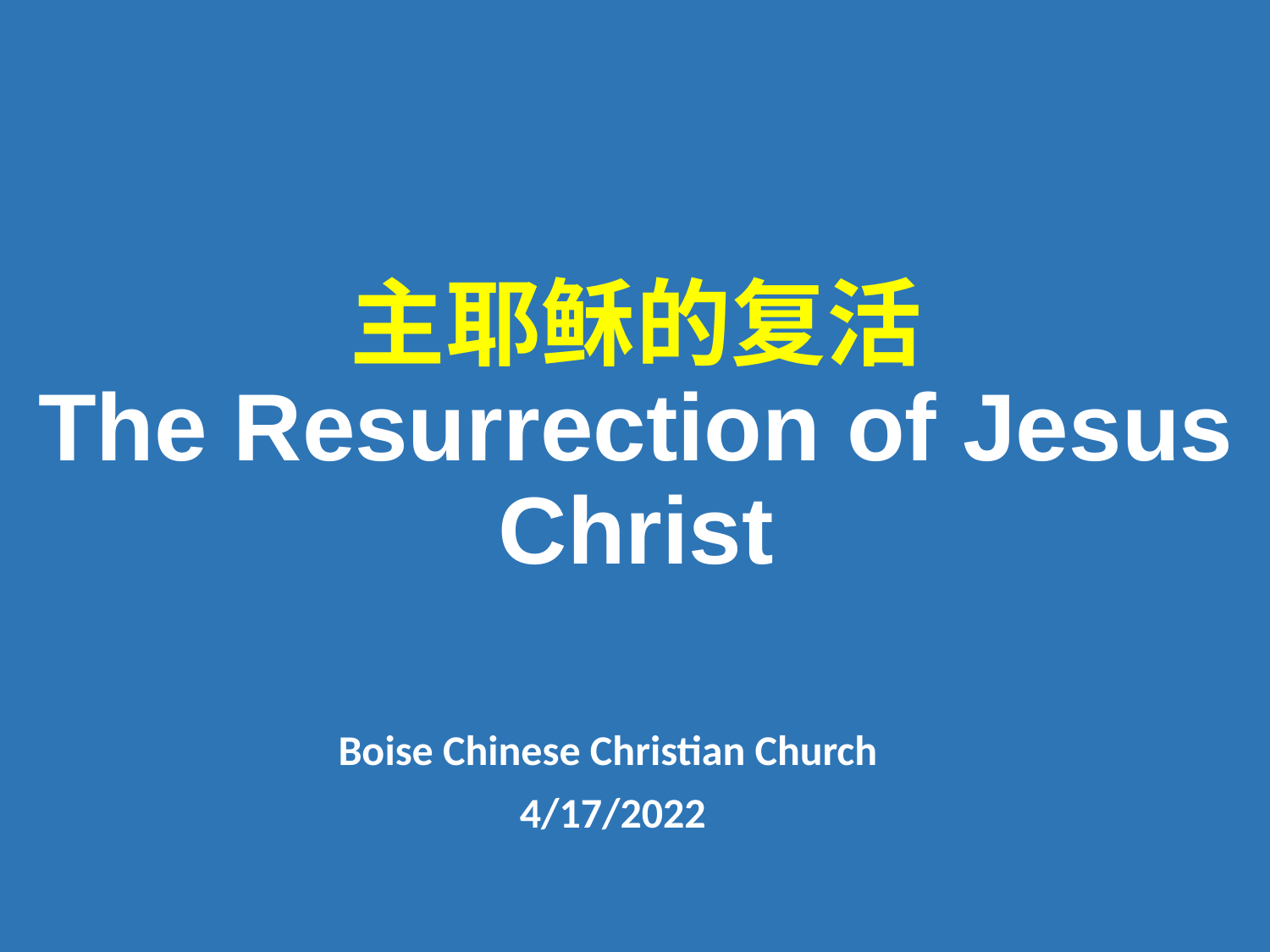

# 主耶稣的复活 The Resurrection of Jesus Christ
Boise Chinese Christian Church
4/17/2022